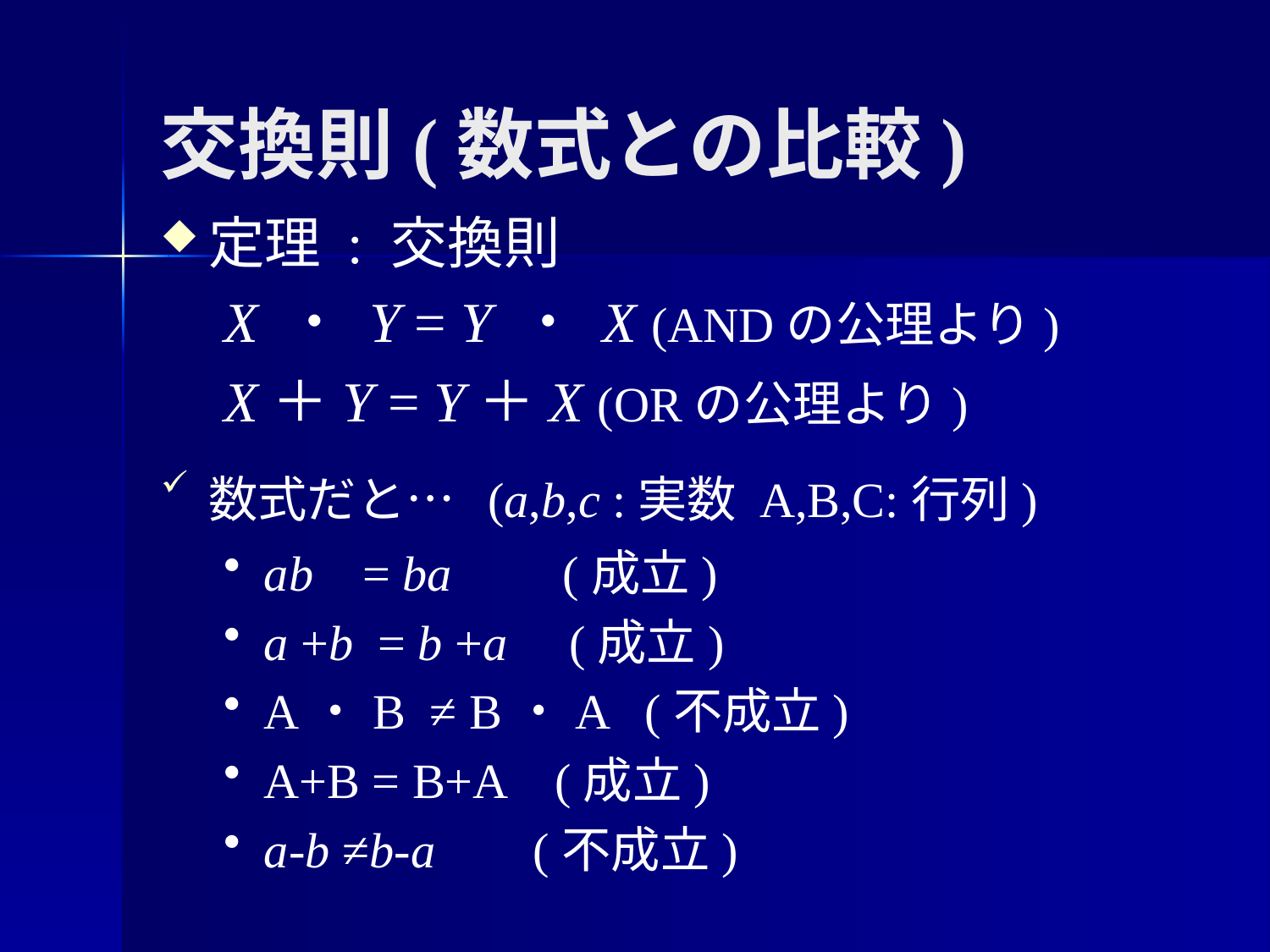

# 交換則(数式との比較)
定理 : 交換則
X ・ Y = Y ・ X (ANDの公理より)
X＋Y = Y＋X (ORの公理より)
数式だと… (a,b,c :実数 A,B,C:行列)
ab    = ba         (成立)
a +b  = b +a     (成立)
A・B  ≠ B・A   (不成立)
A+B = B+A    (成立)
a-b ≠b-a        (不成立)